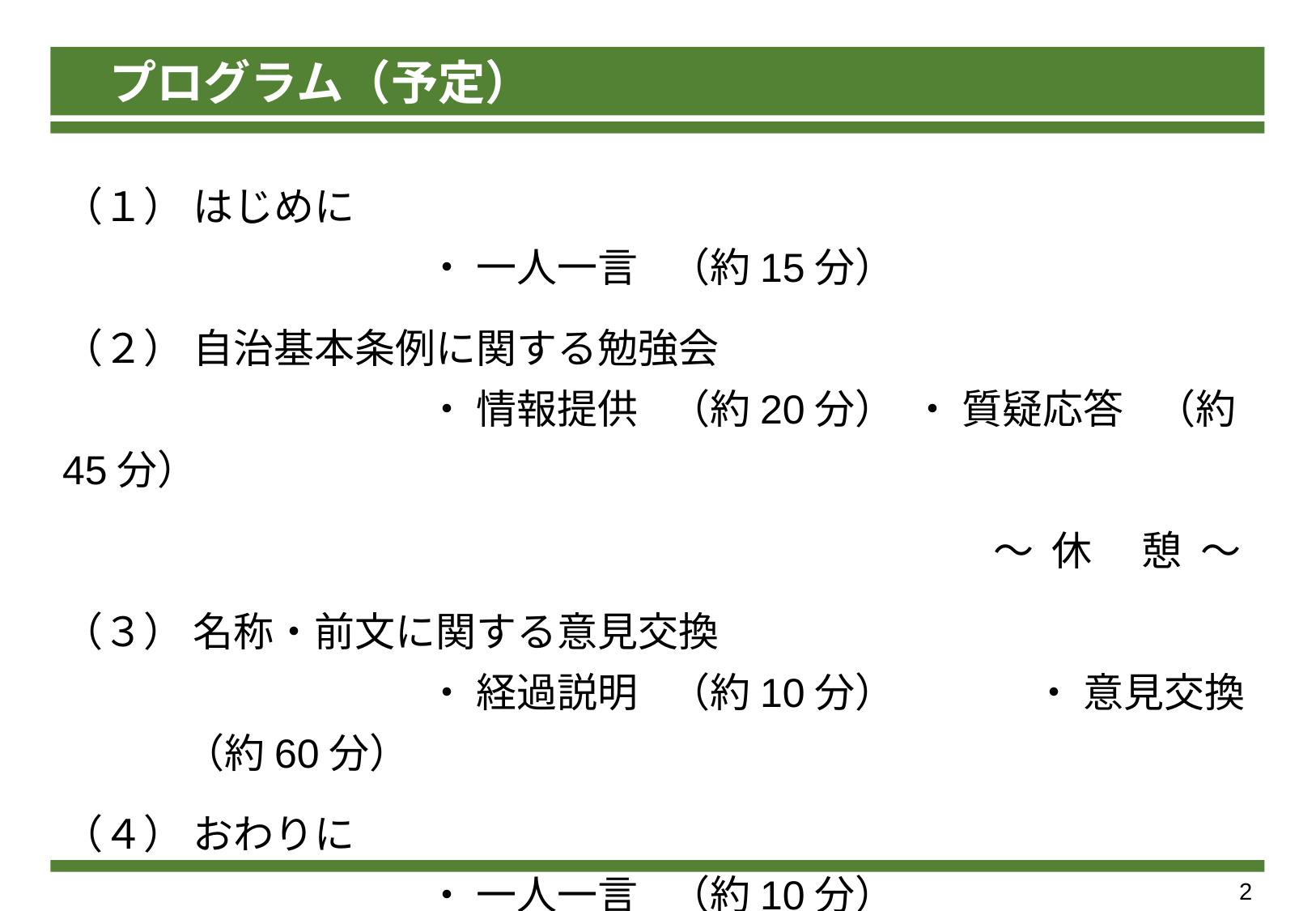

プログラム（予定）

（１） はじめに
			・ 一人一言	（約15分）
（２） 自治基本条例に関する勉強会
			・ 情報提供	（約20分）	・ 質疑応答	（約45分）
							　　～  休 　憩  ～
（３） 名称・前文に関する意見交換
　			・ 経過説明	（約10分）		・ 意見交換	（約60分）
（４） おわりに
			・ 一人一言	（約10分）

2